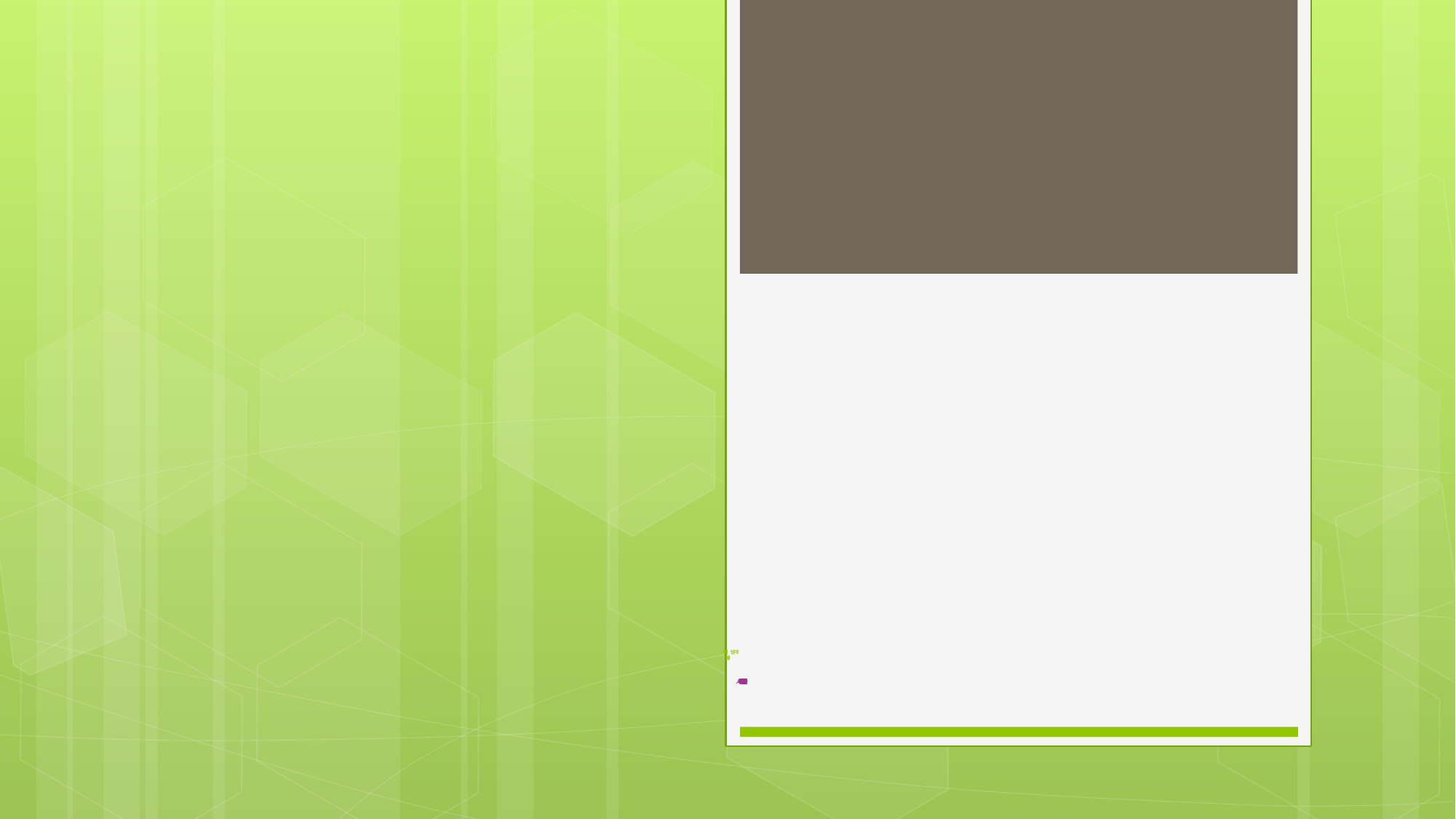

# 내가 살던  동네에서 나이들기 4.우리나라 지역사회 돌봄정책과 시사점